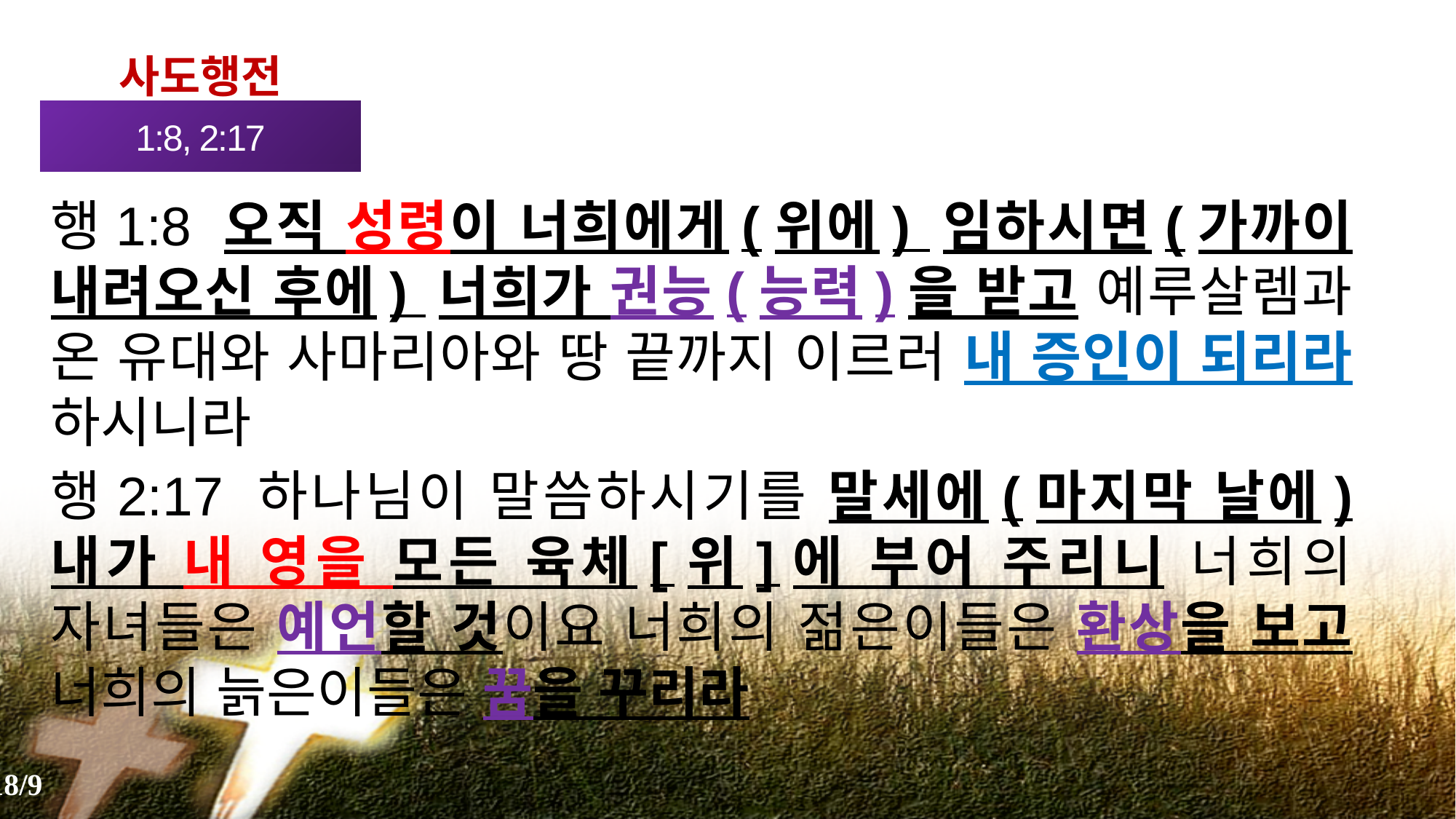

사도행전

1:8, 2:17
행1:8 오직 성령이 너희에게(위에) 임하시면(가까이 내려오신 후에) 너희가 권능(능력)을 받고 예루살렘과 온 유대와 사마리아와 땅 끝까지 이르러 내 증인이 되리라 하시니라
행2:17 하나님이 말씀하시기를 말세에(마지막 날에) 내가 내 영을 모든 육체[위]에 부어 주리니 너희의 자녀들은 예언할 것이요 너희의 젊은이들은 환상을 보고 너희의 늙은이들은 꿈을 꾸리라